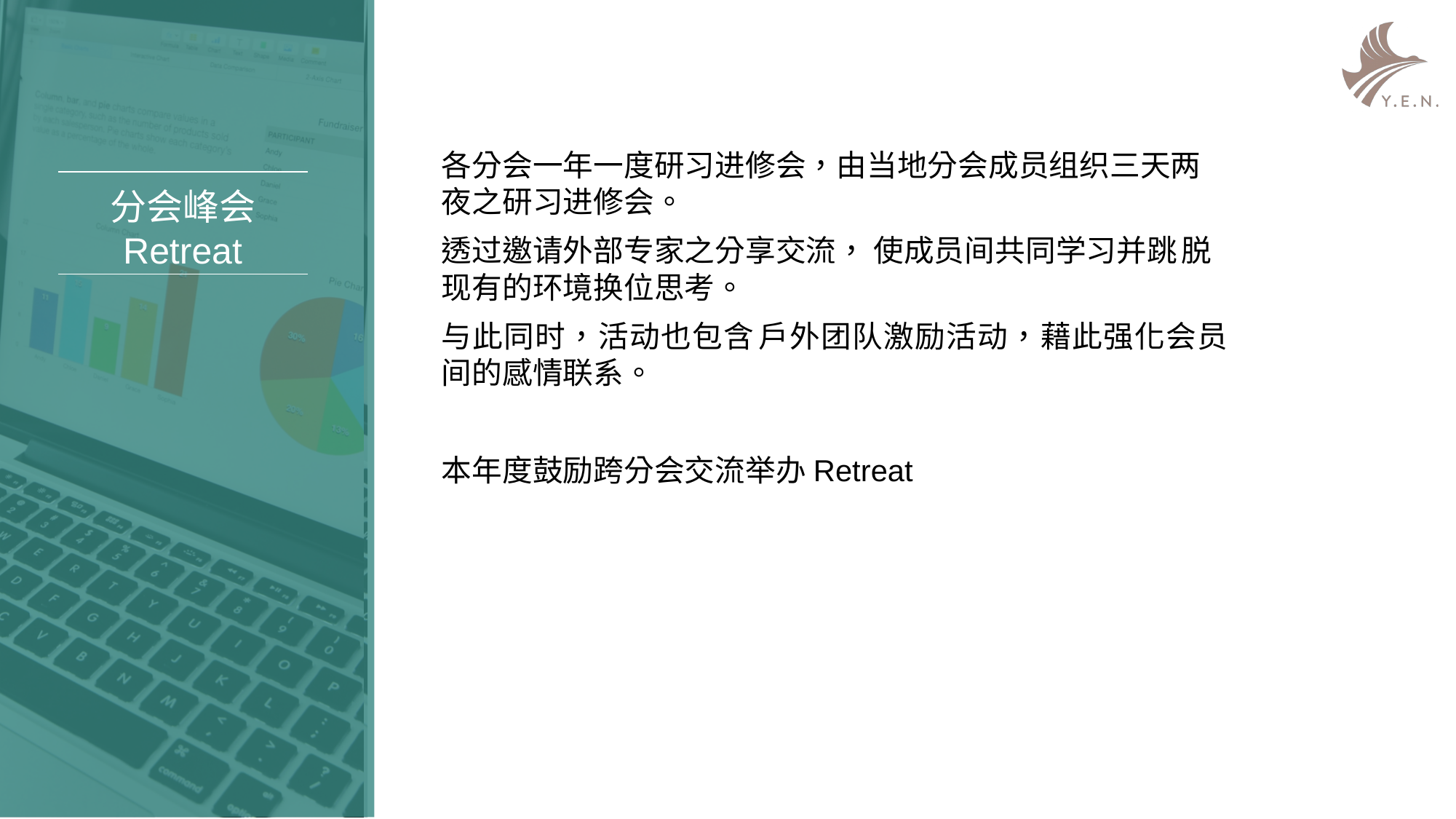

各分会一年一度研习进修会，由当地分会成员组织三天两夜之研习进修会。
透过邀请外部专家之分享交流， 使成员间共同学习并跳脱现有的环境换位思考。
与此同时，活动也包含户外团队激励活动，藉此强化会员间的感情联系。

本年度鼓励跨分会交流举办Retreat
分会峰会
Retreat
总会峰会是总会每年策划的全协会性集体活动